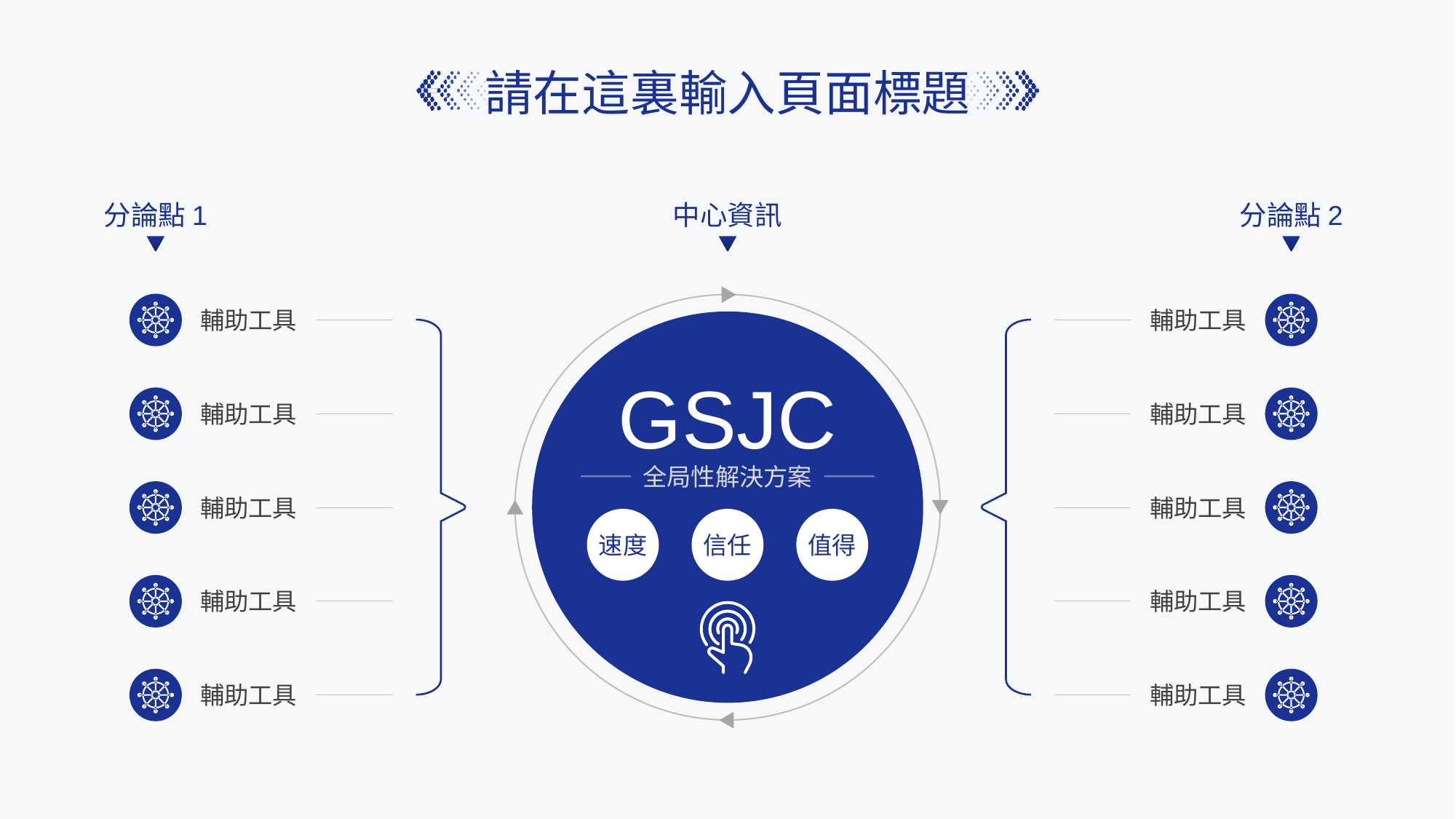

請在這裏輸入頁面標題

分論點1
中心資訊
分論點2

輔助工具

輔助工具

GSJC

輔助工具

輔助工具
全局性解決方案

輔助工具

輔助工具

速度
信任
值得

輔助工具

輔助工具

輔助工具

輔助工具